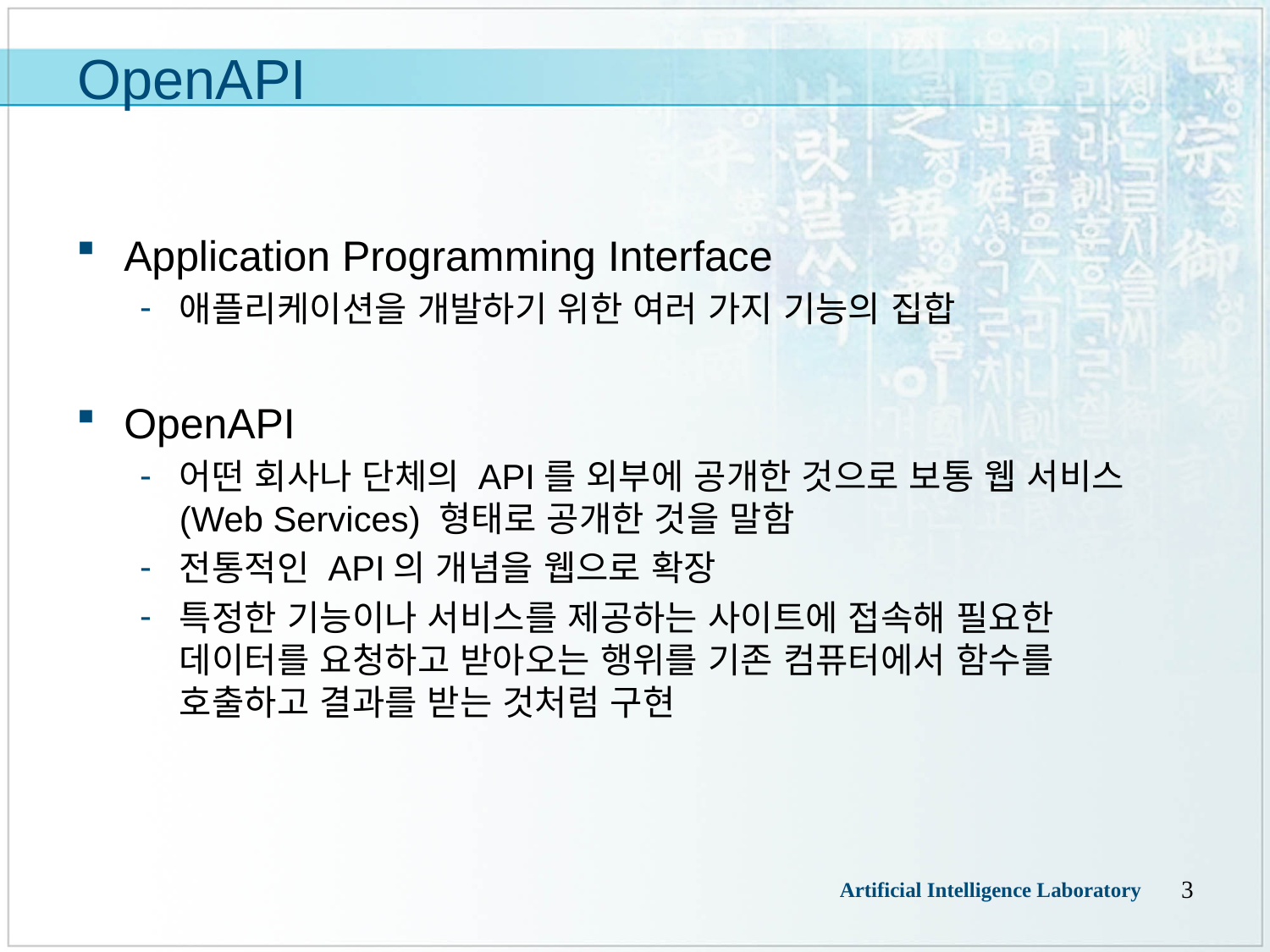

# OpenAPI
Application Programming Interface
애플리케이션을 개발하기 위한 여러 가지 기능의 집합

OpenAPI
어떤 회사나 단체의 API를 외부에 공개한 것으로 보통 웹 서비스(Web Services) 형태로 공개한 것을 말함
전통적인 API의 개념을 웹으로 확장
특정한 기능이나 서비스를 제공하는 사이트에 접속해 필요한 데이터를 요청하고 받아오는 행위를 기존 컴퓨터에서 함수를 호출하고 결과를 받는 것처럼 구현
3